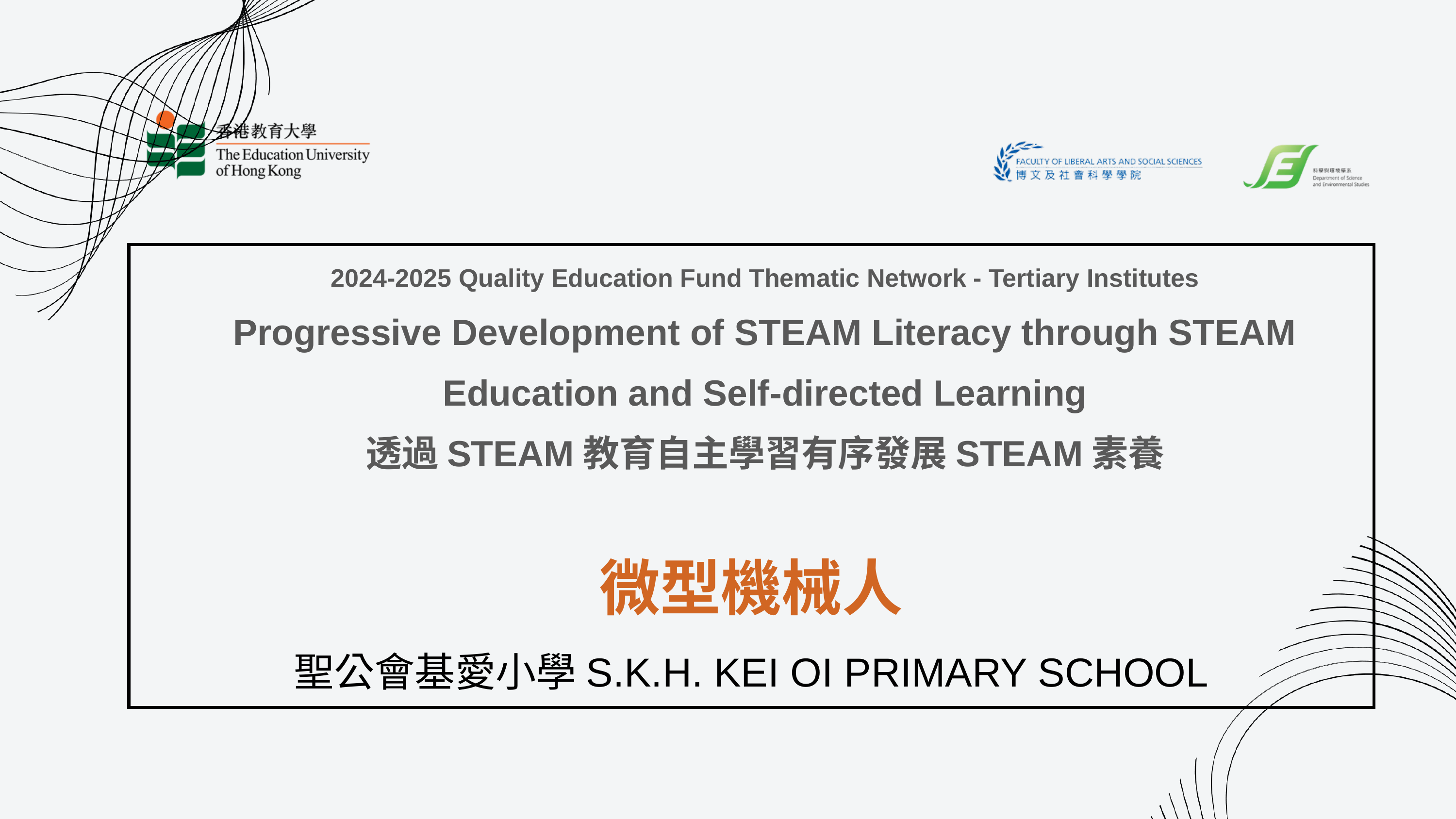

2024-2025 Quality Education Fund Thematic Network - Tertiary Institutes
Progressive Development of STEAM Literacy through STEAM Education and Self-directed Learning
透過STEAM教育自主學習有序發展STEAM素養

微型機械人
聖公會基愛小學S.K.H. KEI OI PRIMARY SCHOOL